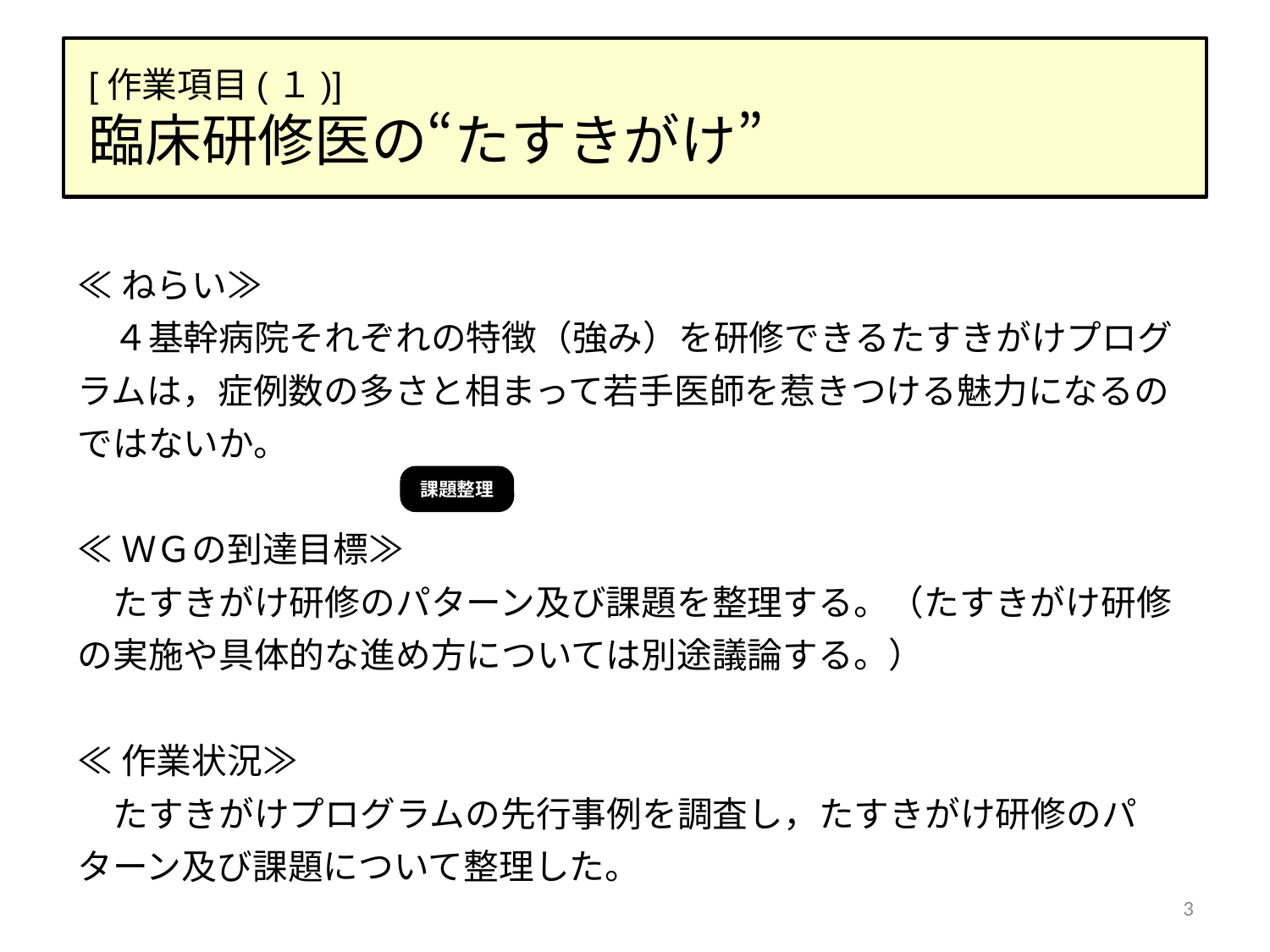

# [作業項目(１)] 臨床研修医の“たすきがけ”
≪ねらい≫
　４基幹病院それぞれの特徴（強み）を研修できるたすきがけプログラムは，症例数の多さと相まって若手医師を惹きつける魅力になるのではないか。

≪ＷＧの到達目標≫
　たすきがけ研修のパターン及び課題を整理する。（たすきがけ研修の実施や具体的な進め方については別途議論する。）

≪作業状況≫
　たすきがけプログラムの先行事例を調査し，たすきがけ研修のパターン及び課題について整理した。
課題整理
3